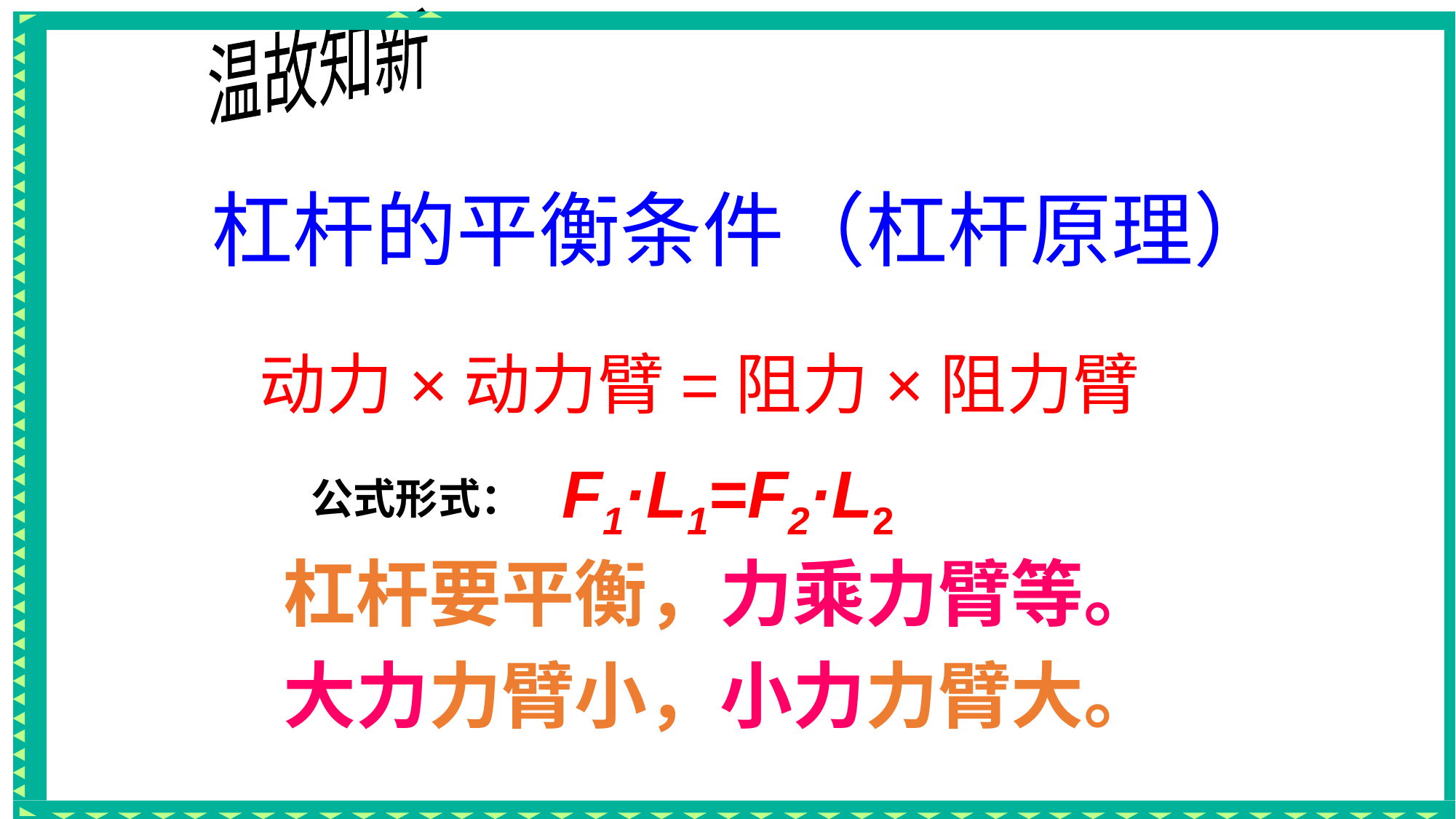

温故知新

杠杆的平衡条件（杠杆原理）
动力×动力臂=阻力×阻力臂

F1·L1=F2·L2
公式形式：

杠杆要平衡，力乘力臂等。
大力力臂小，小力力臂大。